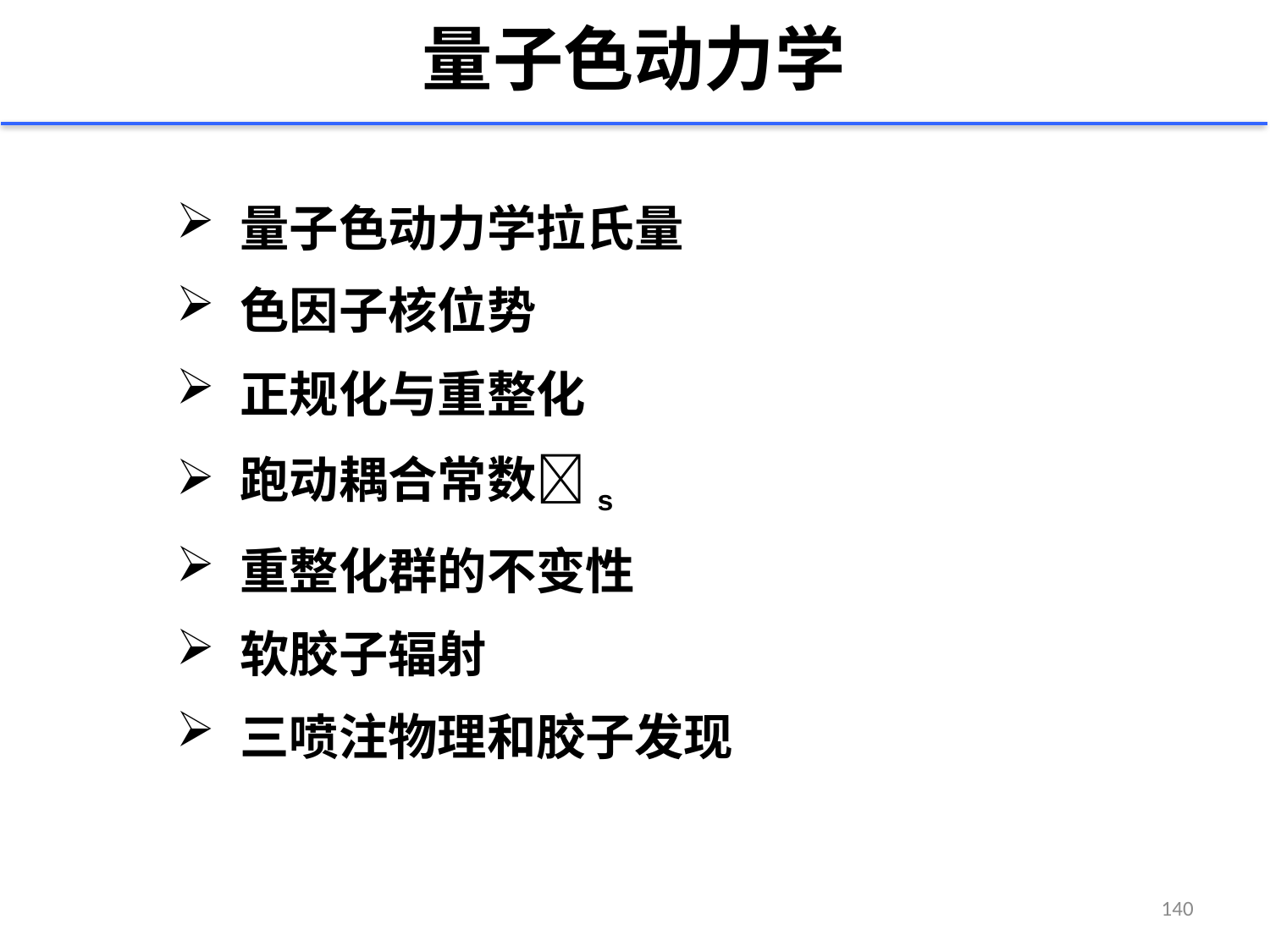

# 量子色动力学
量子色动力学拉氏量
色因子核位势
正规化与重整化
跑动耦合常数αs
重整化群的不变性
软胶子辐射
三喷注物理和胶子发现
140